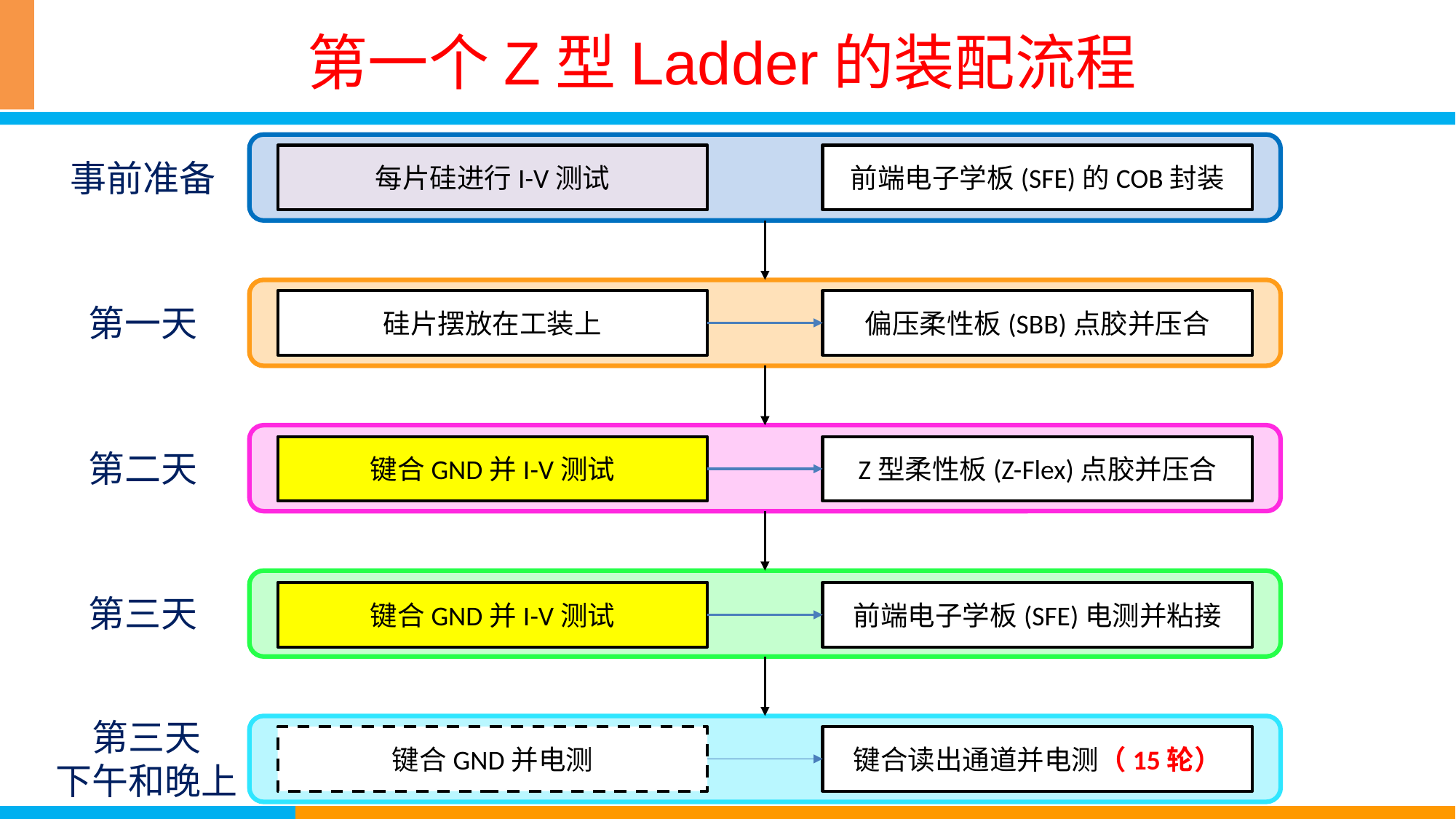

# 第一个Z型Ladder的装配流程

每片硅进行I-V测试
前端电子学板(SFE)的COB封装
事前准备

硅片摆放在工装上
偏压柔性板(SBB)点胶并压合
第一天

键合GND并I-V测试
Z型柔性板(Z-Flex)点胶并压合
第二天

键合GND并I-V测试
前端电子学板(SFE)电测并粘接
第三天
第三天
下午和晚上

键合GND并电测
键合读出通道并电测（15轮）